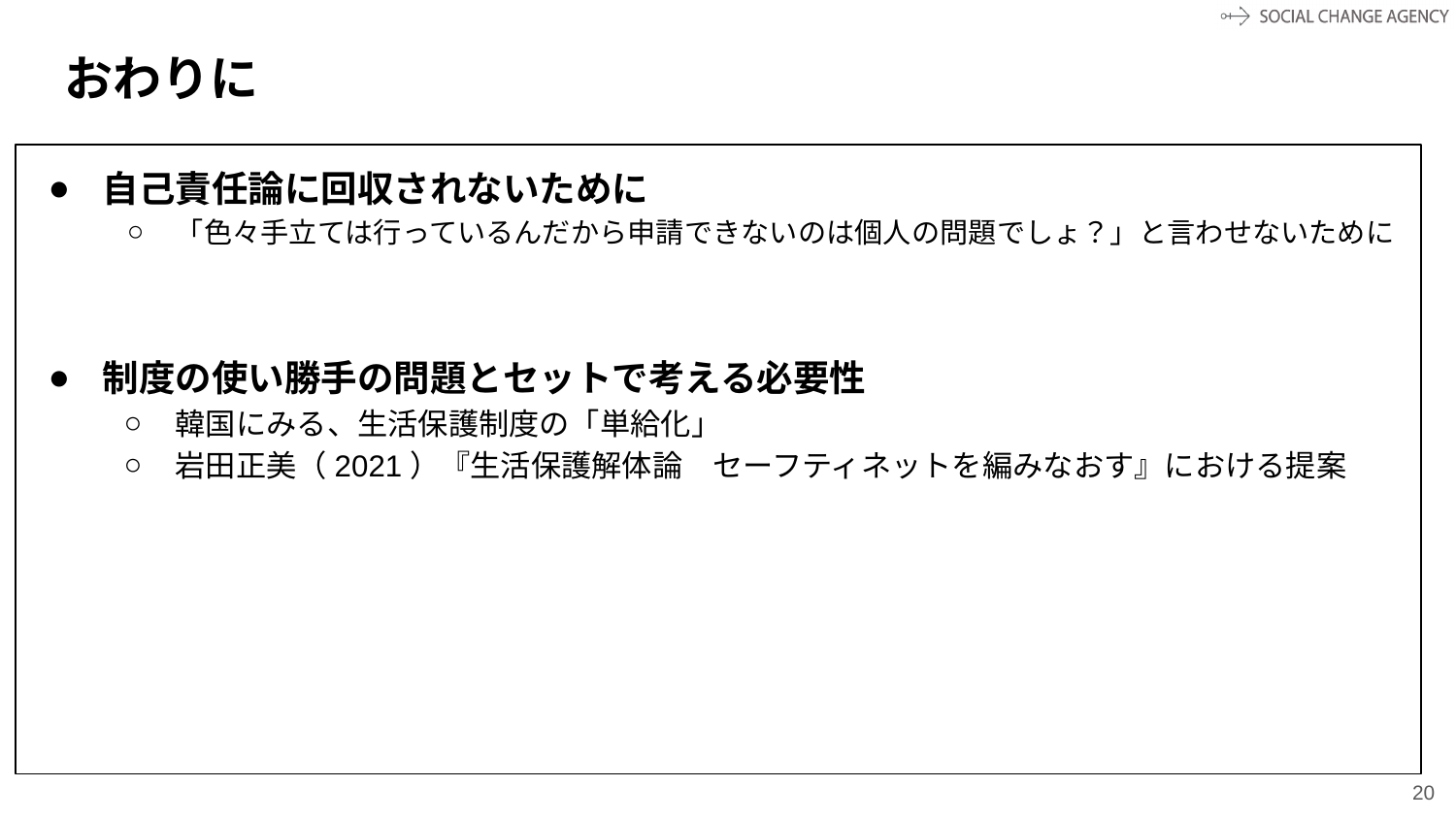

# おわりに

自己責任論に回収されないために
「色々手立ては行っているんだから申請できないのは個人の問題でしょ？」と言わせないために

制度の使い勝手の問題とセットで考える必要性
韓国にみる、生活保護制度の「単給化」
岩田正美（2021）『生活保護解体論　セーフティネットを編みなおす』における提案
20